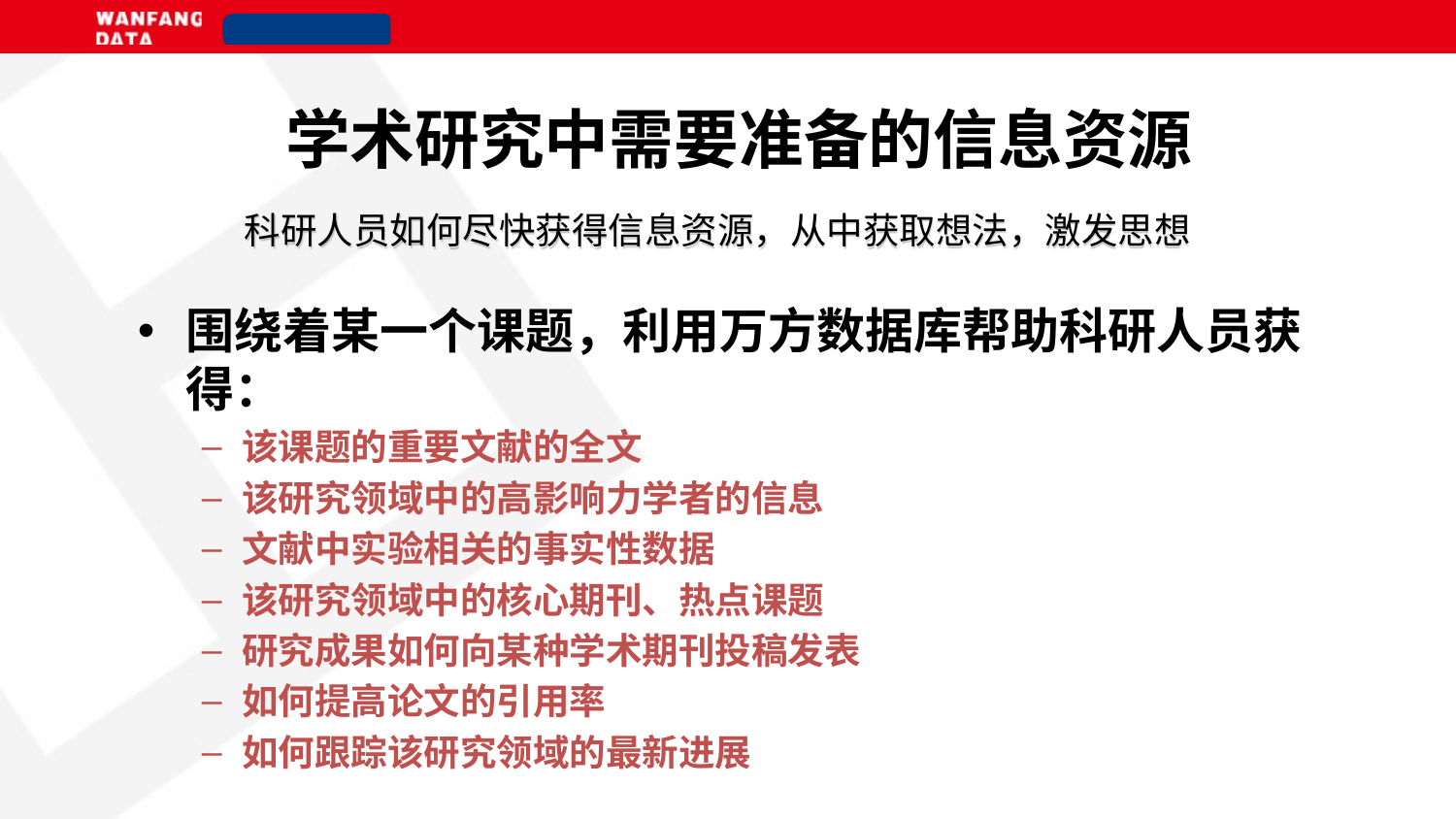

# 学术研究中需要准备的信息资源
科研人员如何尽快获得信息资源，从中获取想法，激发思想
围绕着某一个课题，利用万方数据库帮助科研人员获得：
该课题的重要文献的全文
该研究领域中的高影响力学者的信息
文献中实验相关的事实性数据
该研究领域中的核心期刊、热点课题
研究成果如何向某种学术期刊投稿发表
如何提高论文的引用率
如何跟踪该研究领域的最新进展